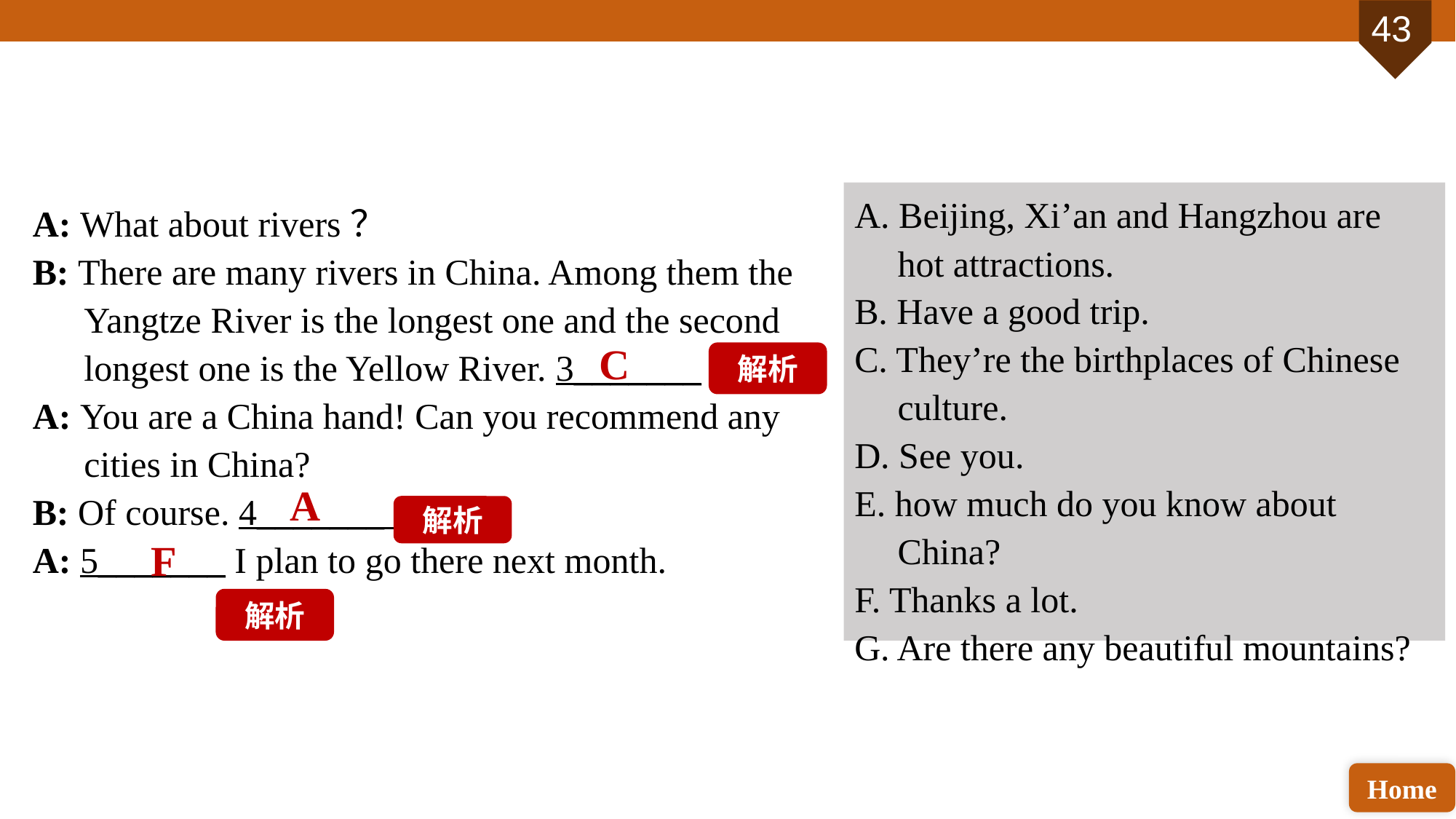

A. Beijing, Xi’an and Hangzhou are hot attractions.
B. Have a good trip.
C. They’re the birthplaces of Chinese culture.
D. See you.
E. how much do you know about China?
F. Thanks a lot.
G. Are there any beautiful mountains?
A: What about rivers？
B: There are many rivers in China. Among them the Yangtze River is the longest one and the second longest one is the Yellow River. 3_______
A: You are a China hand! Can you recommend any cities in China?
B: Of course. 4_______
A: 5_______ I plan to go there next month.
C
解析
A
解析
F
解析